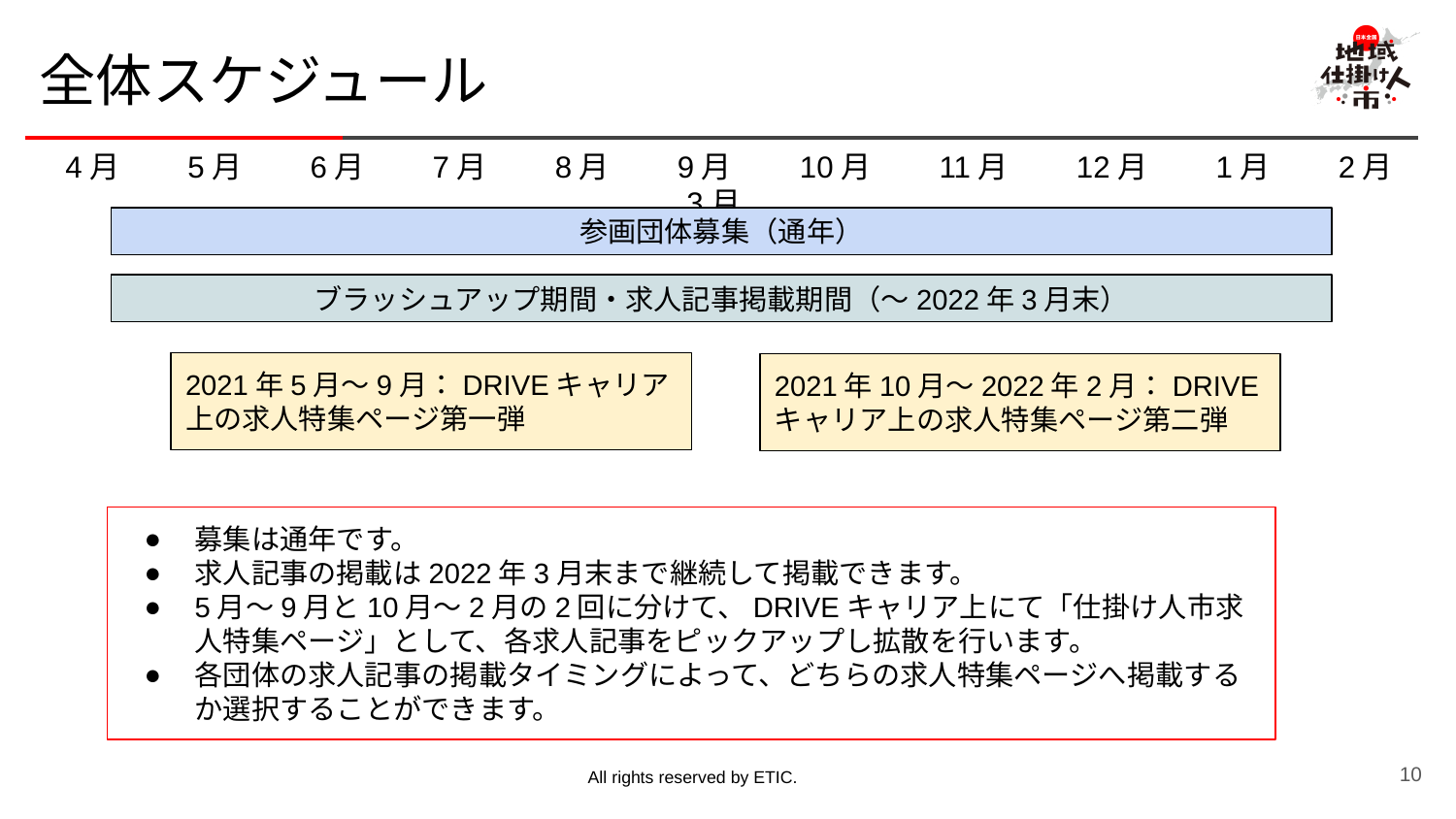

# 全体スケジュール
　　4月　　5月　　6月　　7月　　8月　　9月　　10月　　11月　　12月　　1月　　2月　　3月
参画団体募集（通年）
ブラッシュアップ期間・求人記事掲載期間（～2022年3月末）
2021年5月～9月：DRIVEキャリア上の求人特集ページ第一弾
2021年10月～2022年2月：DRIVEキャリア上の求人特集ページ第二弾
募集は通年です。
求人記事の掲載は2022年3月末まで継続して掲載できます。
5月～9月と10月～2月の2回に分けて、DRIVEキャリア上にて「仕掛け人市求人特集ページ」として、各求人記事をピックアップし拡散を行います。
各団体の求人記事の掲載タイミングによって、どちらの求人特集ページへ掲載するか選択することができます。
10